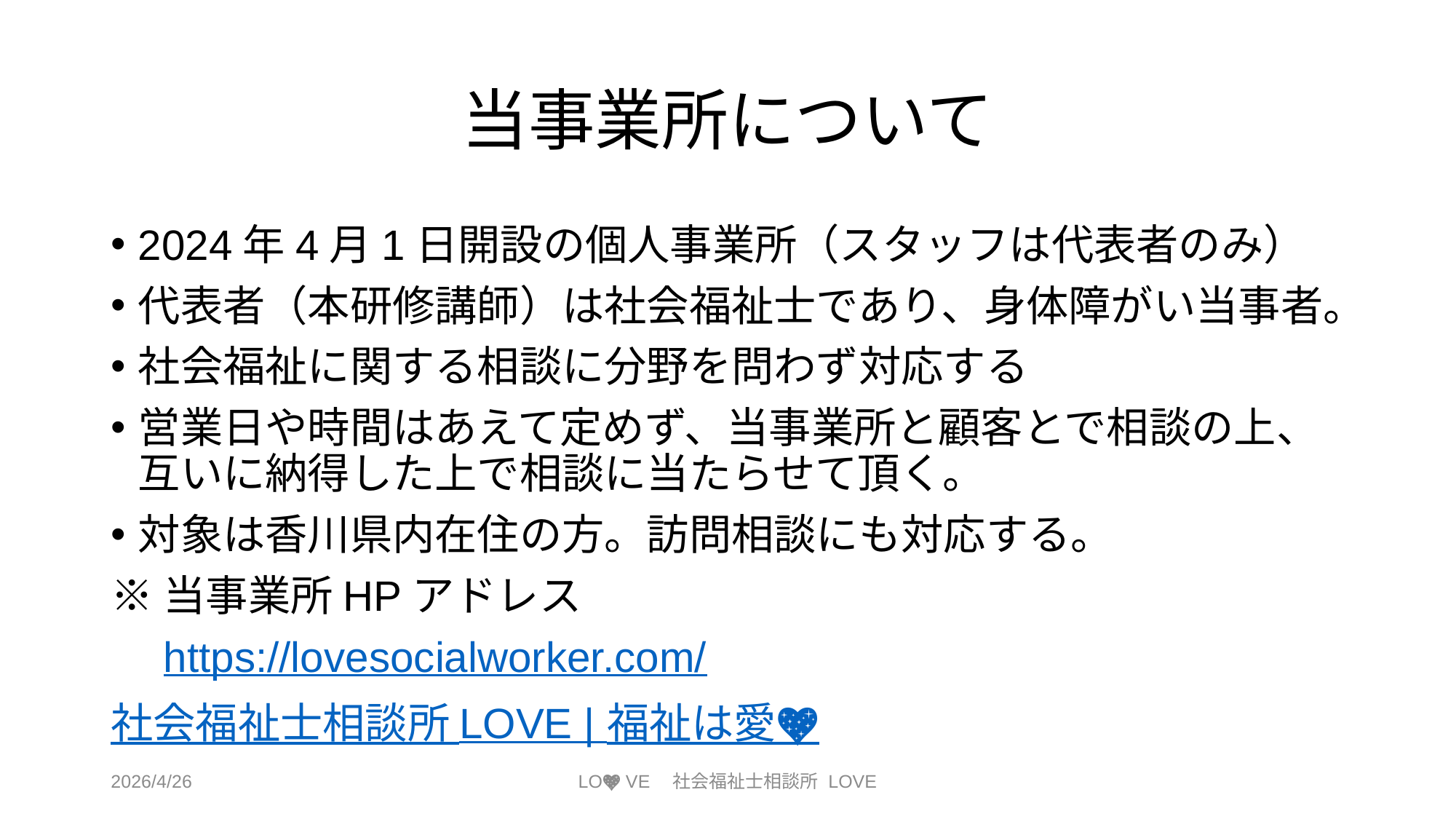

# 当事業所について
2024年4月1日開設の個人事業所（スタッフは代表者のみ）
代表者（本研修講師）は社会福祉士であり、身体障がい当事者。
社会福祉に関する相談に分野を問わず対応する
営業日や時間はあえて定めず、当事業所と顧客とで相談の上、互いに納得した上で相談に当たらせて頂く。
対象は香川県内在住の方。訪問相談にも対応する。
※当事業所HPアドレス
　https://lovesocialworker.com/
社会福祉士相談所 LOVE | 福祉は愛💖
2026/4/26
LO💖 VE　社会福祉士相談所 LOVE